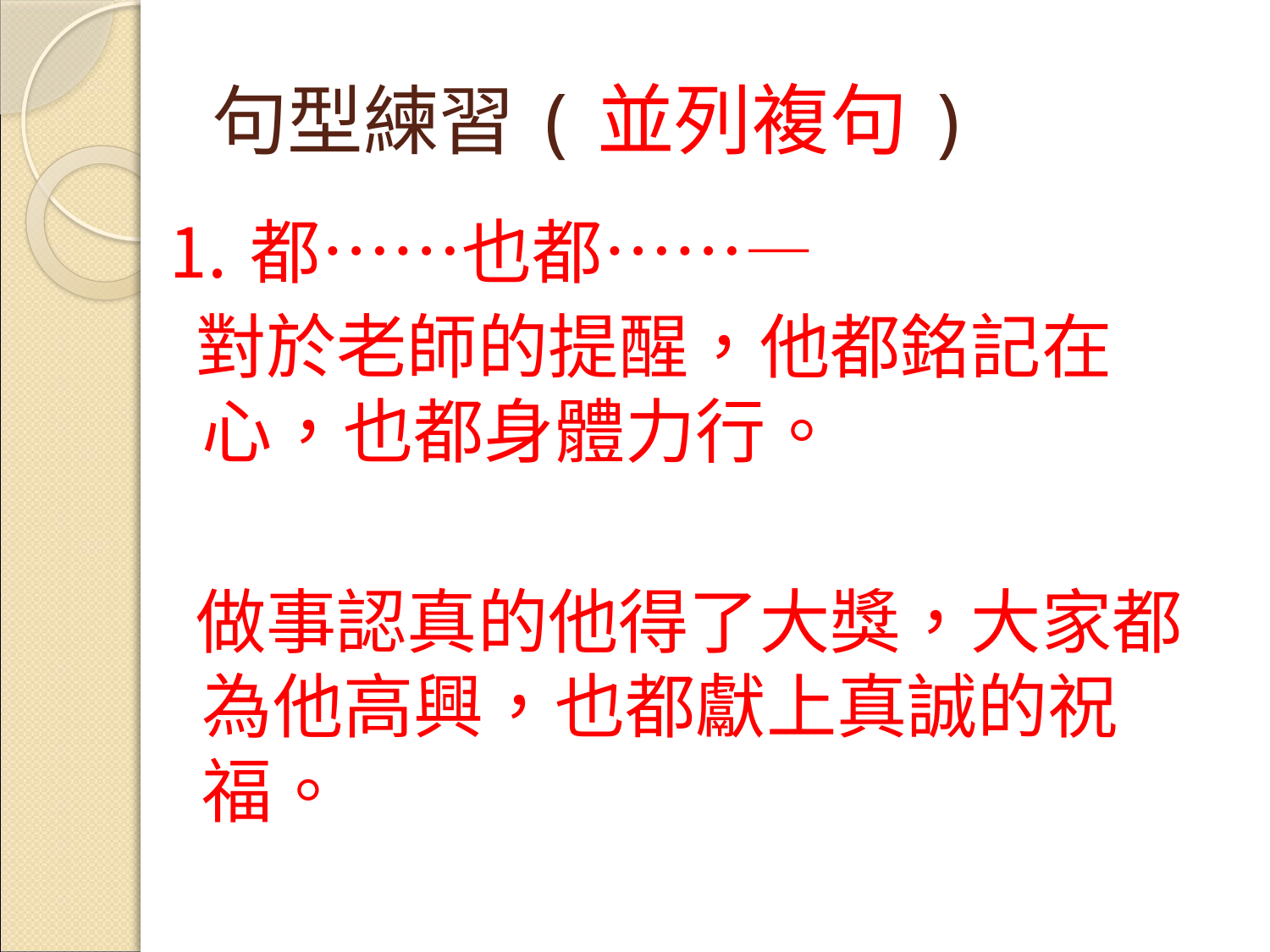

句型練習(並列複句)
⒈都……也都……—
 對於老師的提醒，他都銘記在心，也都身體力行。

 做事認真的他得了大獎，大家都為他高興，也都獻上真誠的祝福。